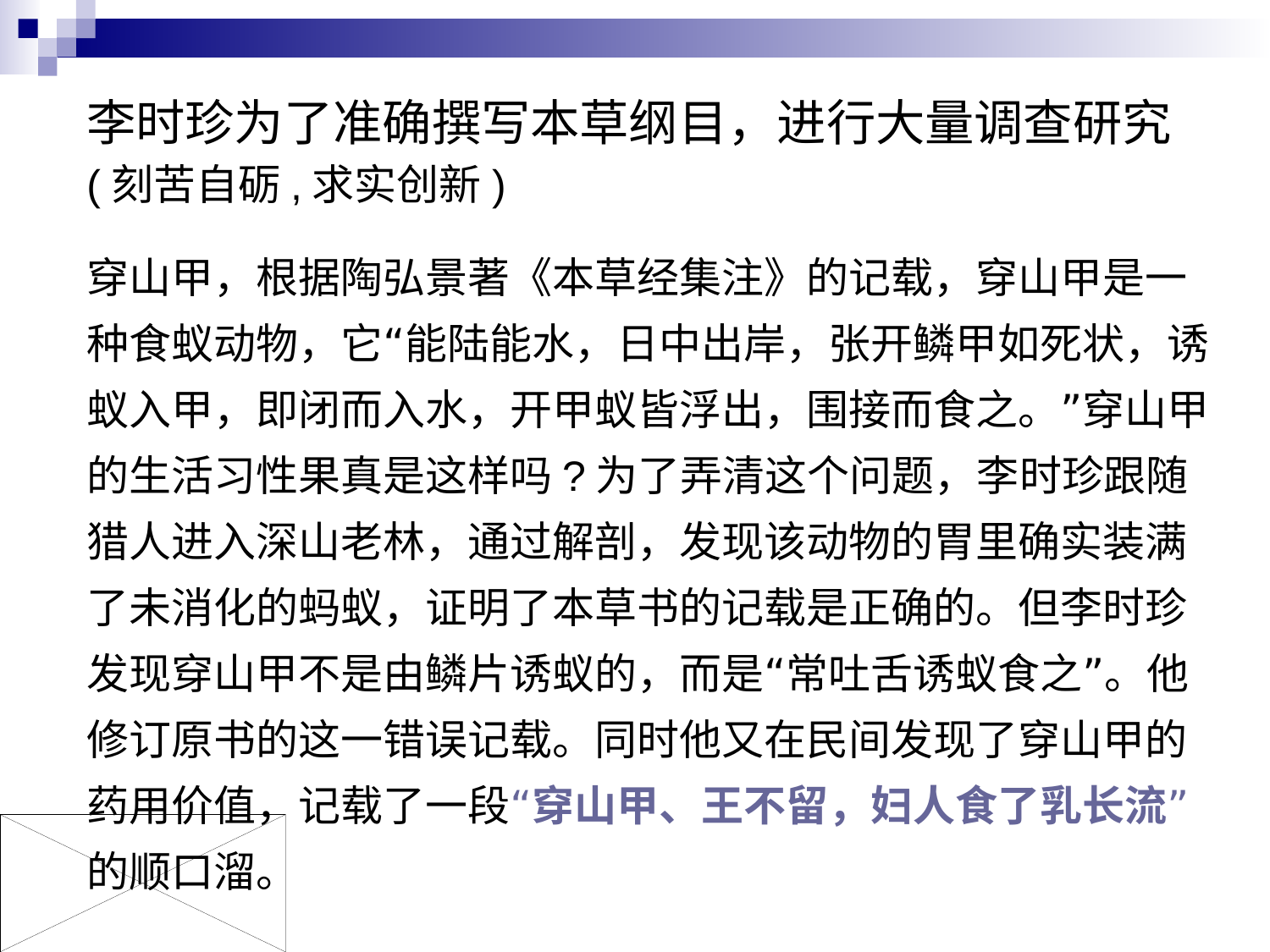

李时珍为了准确撰写本草纲目，进行大量调查研究(刻苦自砺,求实创新)
穿山甲，根据陶弘景著《本草经集注》的记载，穿山甲是一种食蚁动物，它“能陆能水，日中出岸，张开鳞甲如死状，诱蚁入甲，即闭而入水，开甲蚁皆浮出，围接而食之。”穿山甲的生活习性果真是这样吗?为了弄清这个问题，李时珍跟随猎人进入深山老林，通过解剖，发现该动物的胃里确实装满了未消化的蚂蚁，证明了本草书的记载是正确的。但李时珍发现穿山甲不是由鳞片诱蚁的，而是“常吐舌诱蚁食之”。他修订原书的这一错误记载。同时他又在民间发现了穿山甲的药用价值，记载了一段“穿山甲、王不留，妇人食了乳长流”的顺口溜。